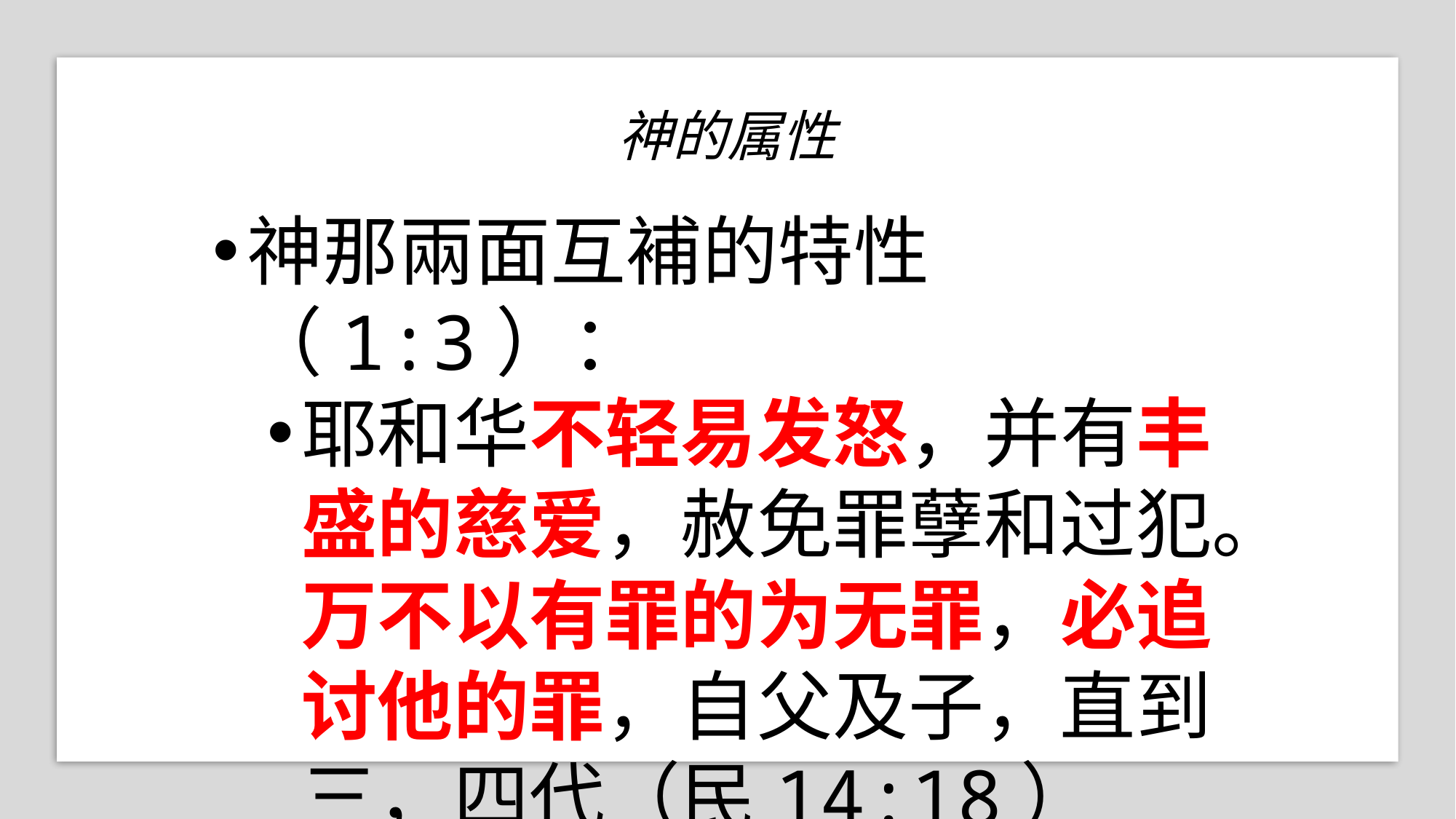

神的属性

神那兩面互補的特性 （1:3）：
耶和华不轻易发怒，并有丰盛的慈爱，赦免罪孽和过犯。万不以有罪的为无罪，必追讨他的罪，自父及子，直到三，四代（民14:18）
12